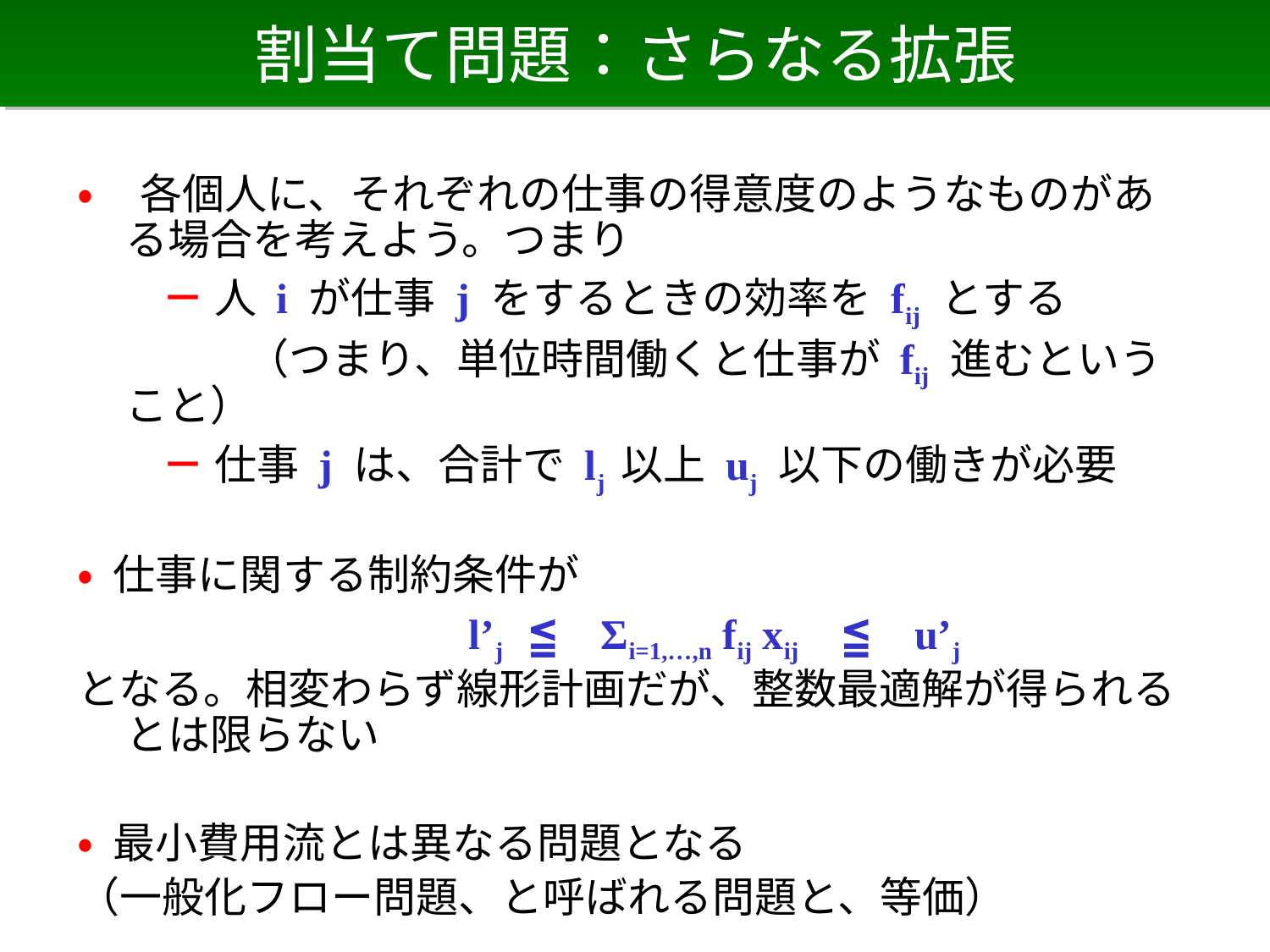

# 割当て問題：さらなる拡張
• 各個人に、それぞれの仕事の得意度のようなものがある場合を考えよう。つまり
　　－ 人 i が仕事 j をするときの効率を fij とする
　　　　（つまり、単位時間働くと仕事が fij 進むということ）
　　－ 仕事 j は、合計で lj 以上 uj 以下の働きが必要

• 仕事に関する制約条件が
　　　　　　　　　l’j    ≦    Σi=1,…,n fij xij    ≦    u’j
となる。相変わらず線形計画だが、整数最適解が得られるとは限らない

• 最小費用流とは異なる問題となる
（一般化フロー問題、と呼ばれる問題と、等価）